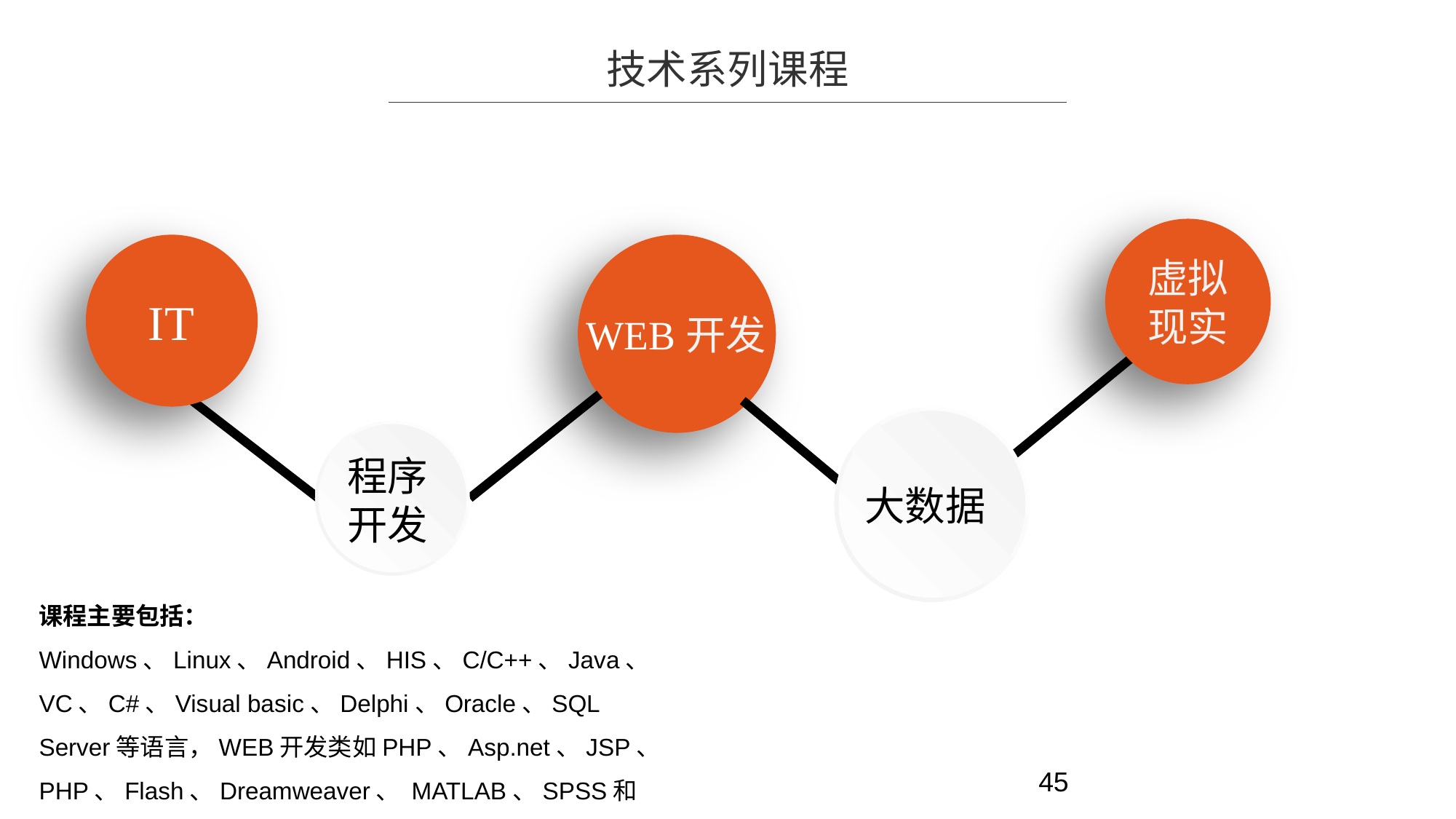

技术系列课程

虚拟现实

IT

WEB开发

程序开发
大数据
课程主要包括：
Windows、Linux、Android、HIS、C/C++、Java、VC、C#、Visual basic、Delphi、Oracle、SQL Server等语言，WEB开发类如PHP、Asp.net、JSP、PHP、Flash、Dreamweaver、 MATLAB、SPSS和Eviews 等课程。
45